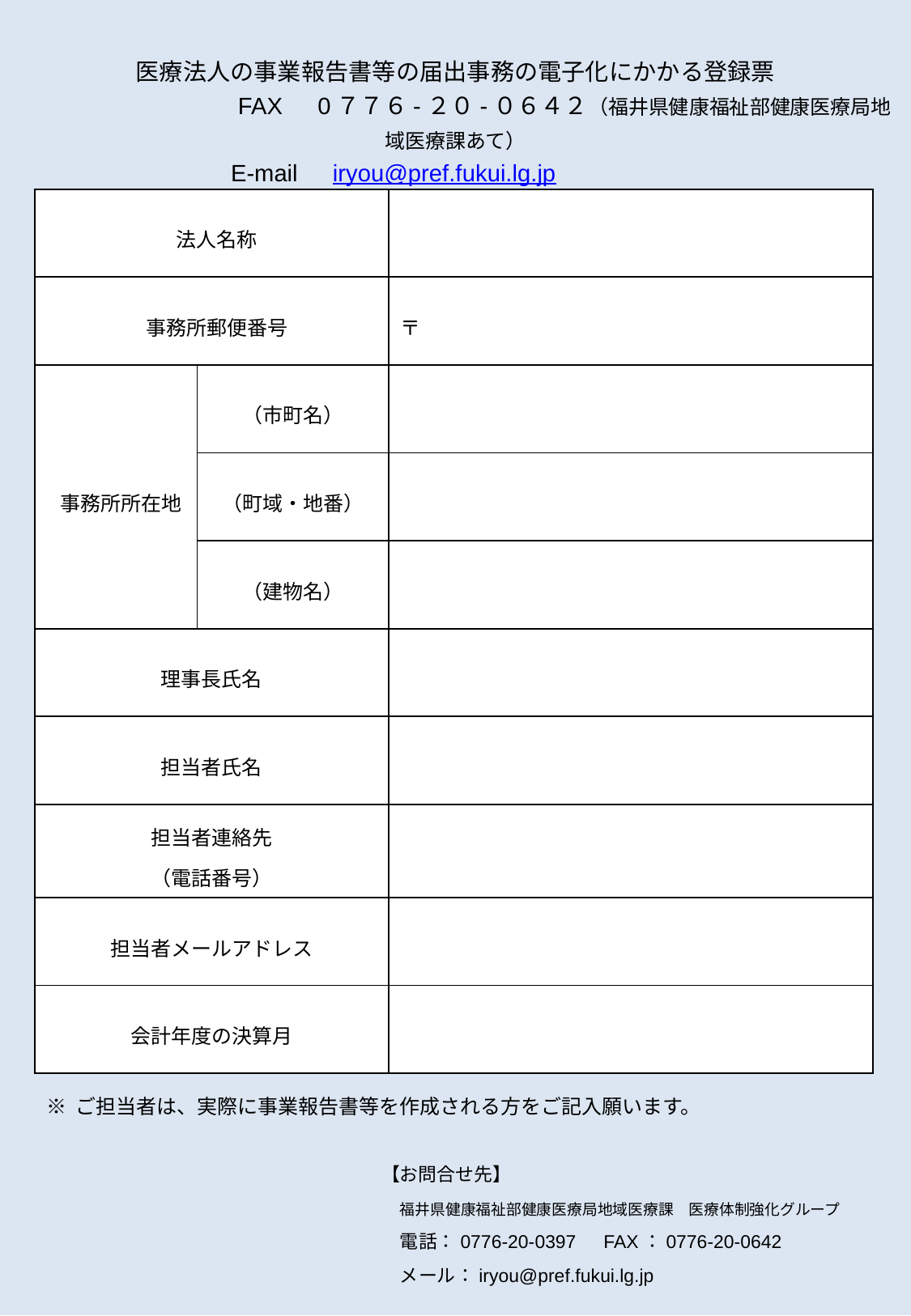

医療法人の事業報告書等の届出事務の電子化にかかる登録票
　　　　　　　　　FAX　0７７６-２０-０６４２（福井県健康福祉部健康医療局地域医療課あて）
　　　　　　　　　E-mail　iryou@pref.fukui.lg.jp
| 法人名称 |  |  |
| --- | --- | --- |
| 事務所郵便番号 |  | 〒 |
| 事務所所在地 | （市町名） |  |
|  | （町域・地番） |  |
|  | （建物名） |  |
| 理事長氏名 |  |  |
| 担当者氏名 |  |  |
| 担当者連絡先 （電話番号） |  |  |
| 担当者メールアドレス |  |  |
| 会計年度の決算月 |  |  |
※ ご担当者は、実際に事業報告書等を作成される方をご記入願います。
【お問合せ先】
　福井県健康福祉部健康医療局地域医療課　医療体制強化グループ
　電話：0776-20-0397　FAX：0776-20-0642
　メール：iryou@pref.fukui.lg.jp